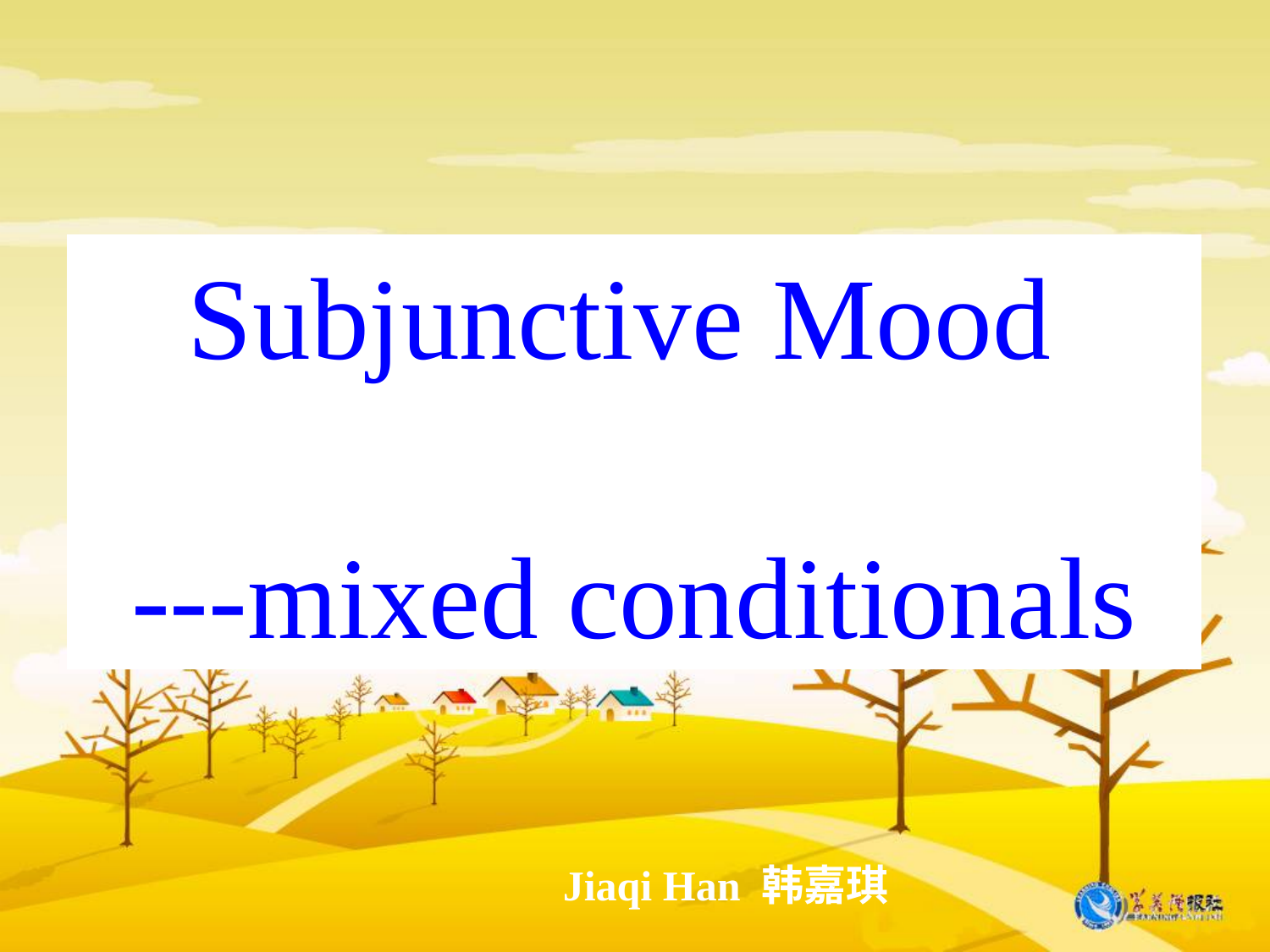

# Subjunctive Mood ---mixed conditionals
Jiaqi Han 韩嘉琪